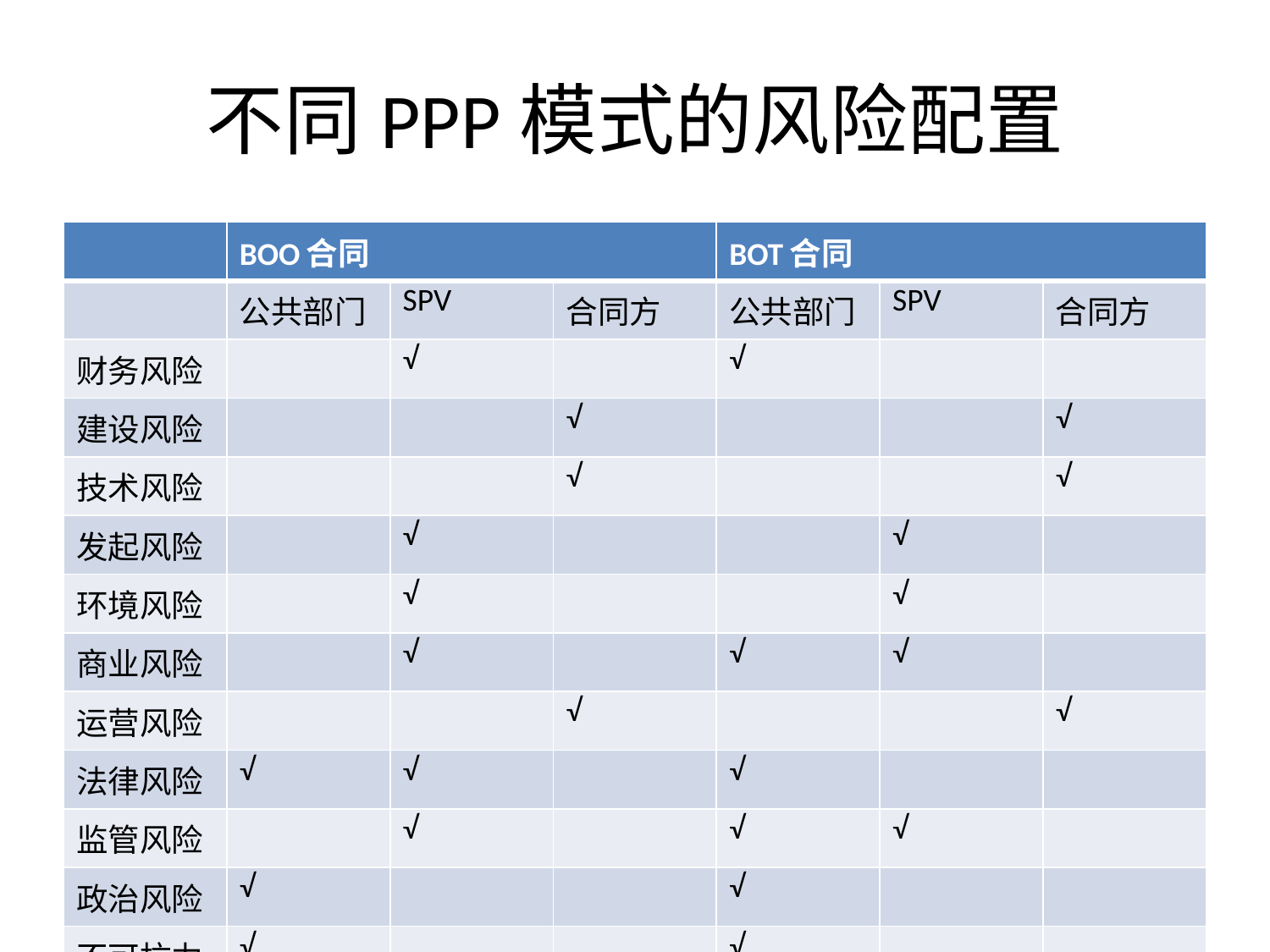

# 不同PPP模式的风险配置
|  | BOO合同 |  |  | BOT合同 |  |  |
| --- | --- | --- | --- | --- | --- | --- |
|  | 公共部门 | SPV | 合同方 | 公共部门 | SPV | 合同方 |
| 财务风险 |  | √ |  | √ |  |  |
| 建设风险 |  |  | √ |  |  | √ |
| 技术风险 |  |  | √ |  |  | √ |
| 发起风险 |  | √ |  |  | √ |  |
| 环境风险 |  | √ |  |  | √ |  |
| 商业风险 |  | √ |  | √ | √ |  |
| 运营风险 |  |  | √ |  |  | √ |
| 法律风险 | √ | √ |  | √ |  |  |
| 监管风险 |  | √ |  | √ | √ |  |
| 政治风险 | √ |  |  | √ |  |  |
| 不可抗力 | √ |  |  | √ |  |  |